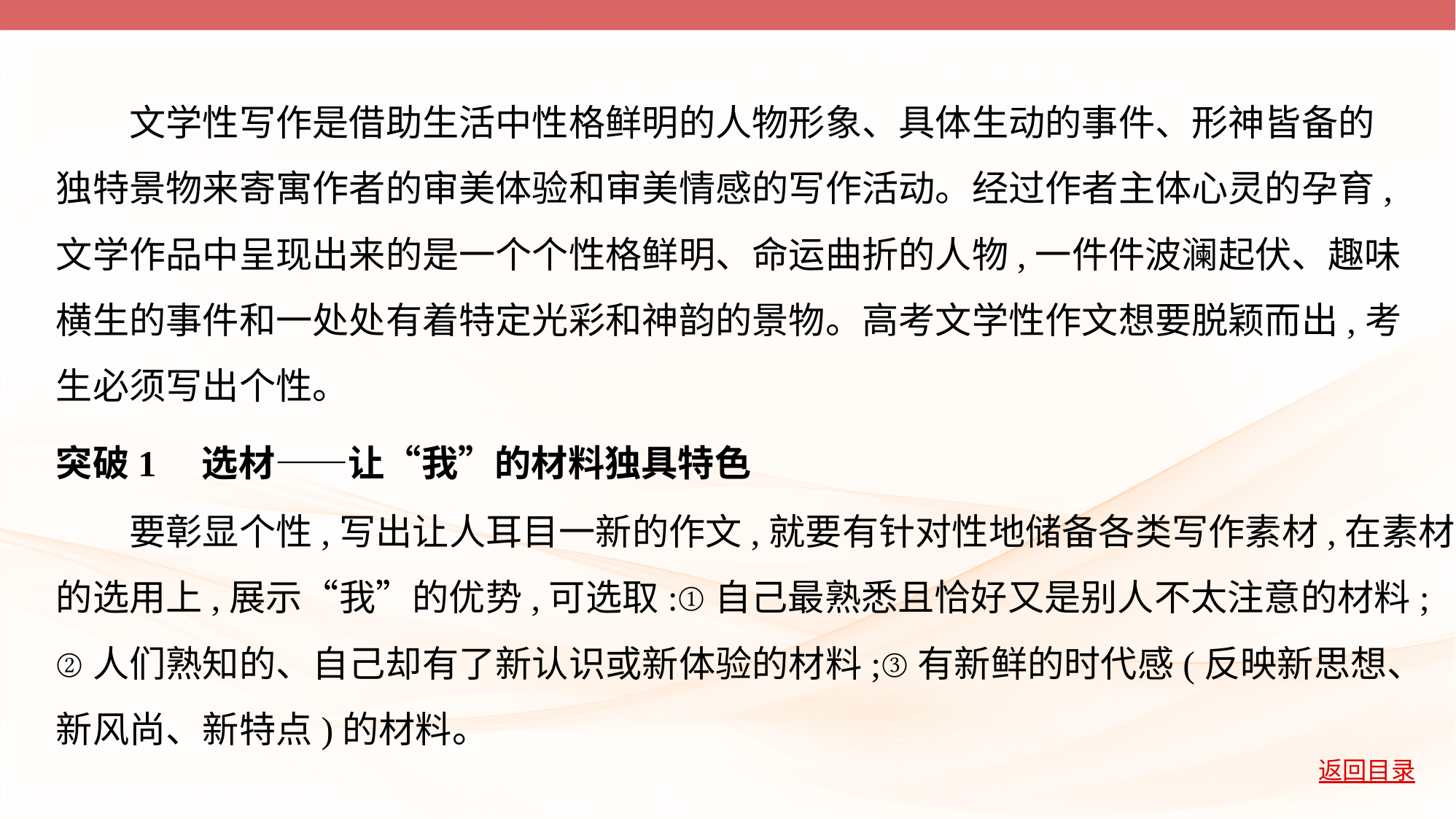

文学性写作是借助生活中性格鲜明的人物形象、具体生动的事件、形神皆备的
独特景物来寄寓作者的审美体验和审美情感的写作活动。经过作者主体心灵的孕育,
文学作品中呈现出来的是一个个性格鲜明、命运曲折的人物,一件件波澜起伏、趣味
横生的事件和一处处有着特定光彩和神韵的景物。高考文学性作文想要脱颖而出,考
生必须写出个性。
突破1　选材——让“我”的材料独具特色
　　要彰显个性,写出让人耳目一新的作文,就要有针对性地储备各类写作素材,在素材
的选用上,展示“我”的优势,可选取:①自己最熟悉且恰好又是别人不太注意的材料;
②人们熟知的、自己却有了新认识或新体验的材料;③有新鲜的时代感(反映新思想、
新风尚、新特点)的材料。